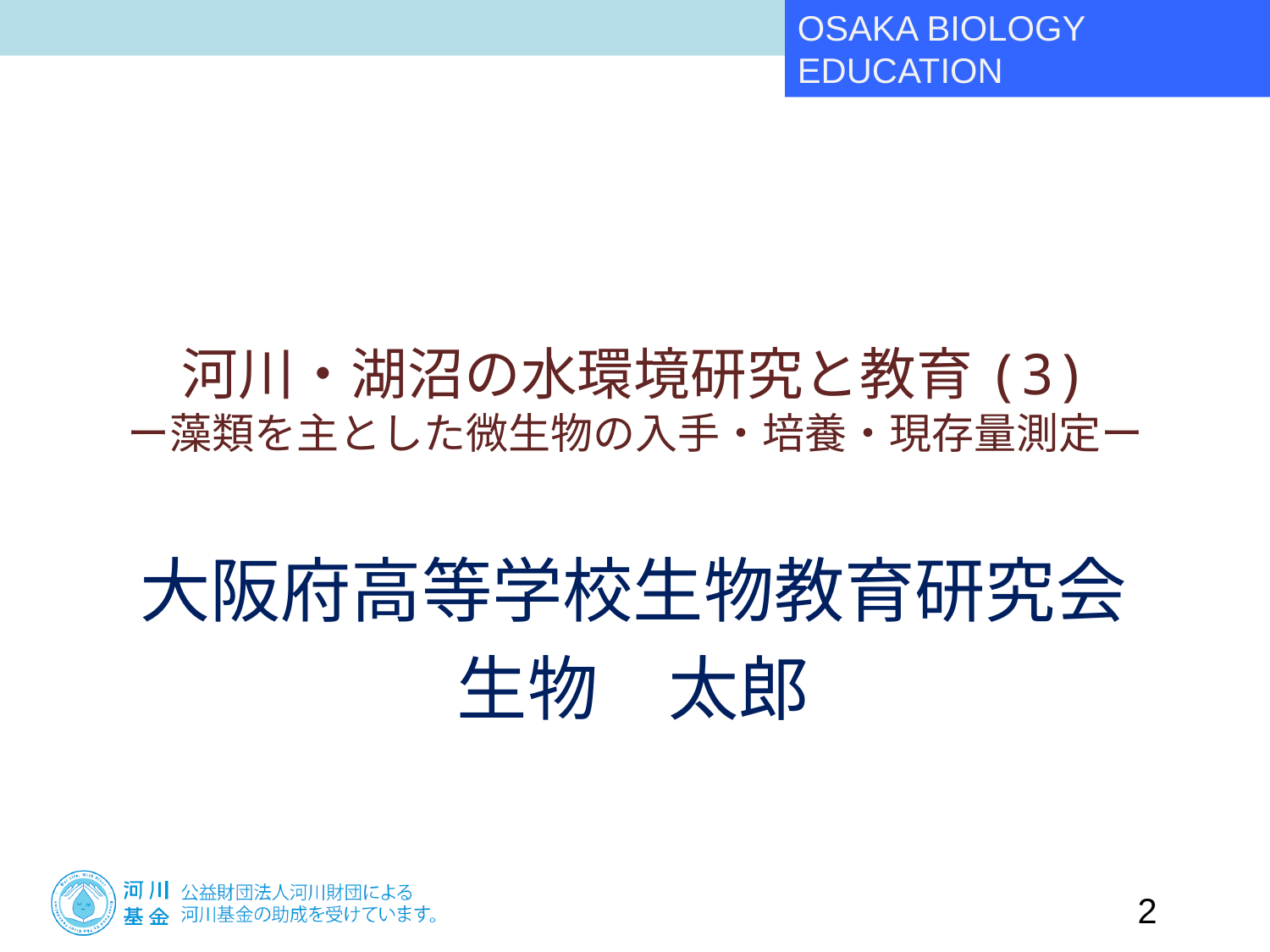

# 河川・湖沼の水環境研究と教育(3) ー藻類を主とした微生物の入手・培養・現存量測定ー
大阪府高等学校生物教育研究会
生物　太郎